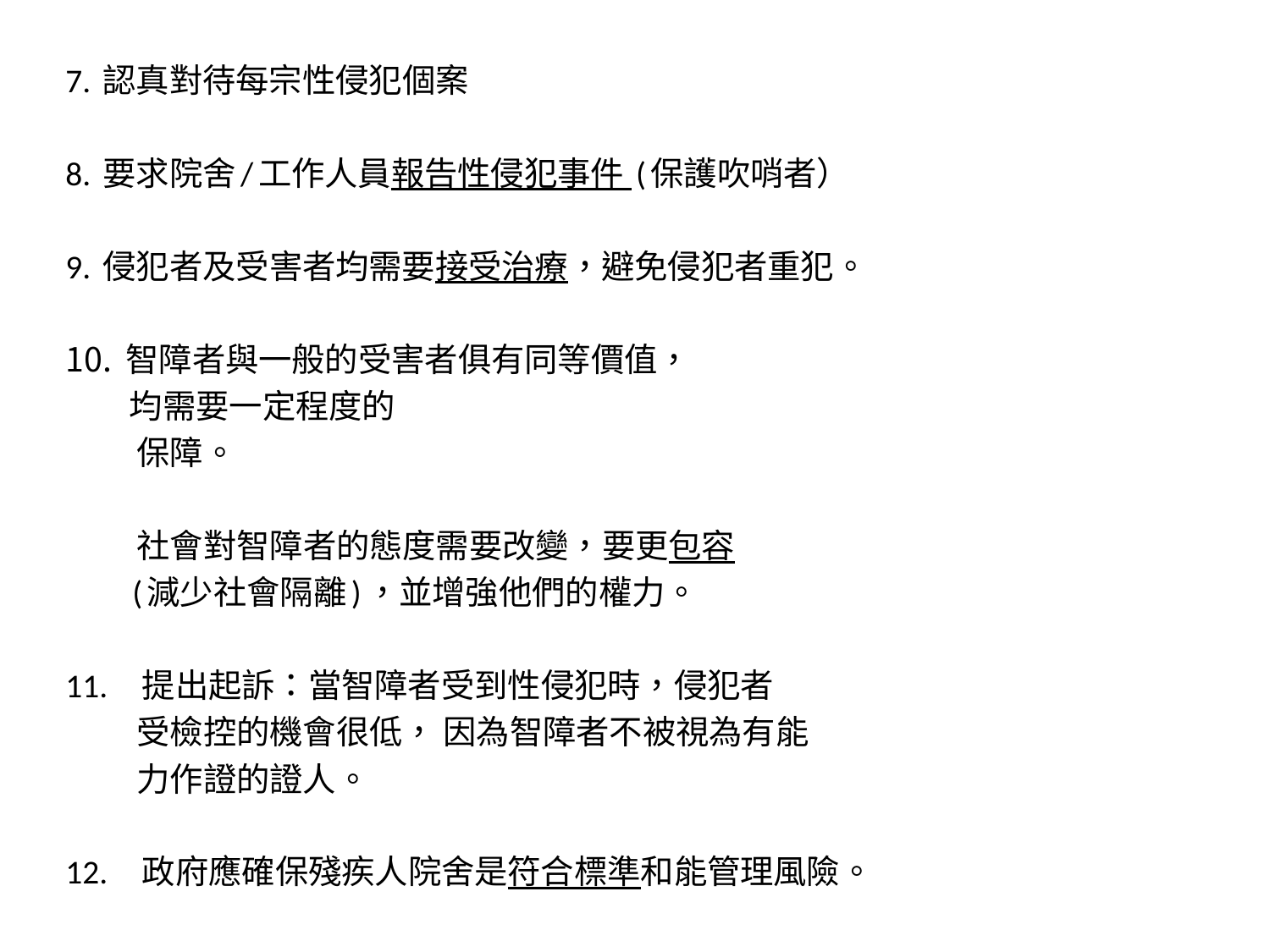

#
7. 認真對待每宗性侵犯個案

8. 要求院舍/工作人員報告性侵犯事件 (保護吹哨者）

9. 侵犯者及受害者均需要接受治療，避免侵犯者重犯。

智障者與一般的受害者俱有同等價值，
        均需要一定程度的
         保障。

         社會對智障者的態度需要改變，要更包容
         (減少社會隔離)，並增強他們的權力。

11.    提出起訴：當智障者受到性侵犯時，侵犯者
         受檢控的機會很低， 因為智障者不被視為有能
         力作證的證人。

12.    政府應確保殘疾人院舍是符合標準和能管理風險。